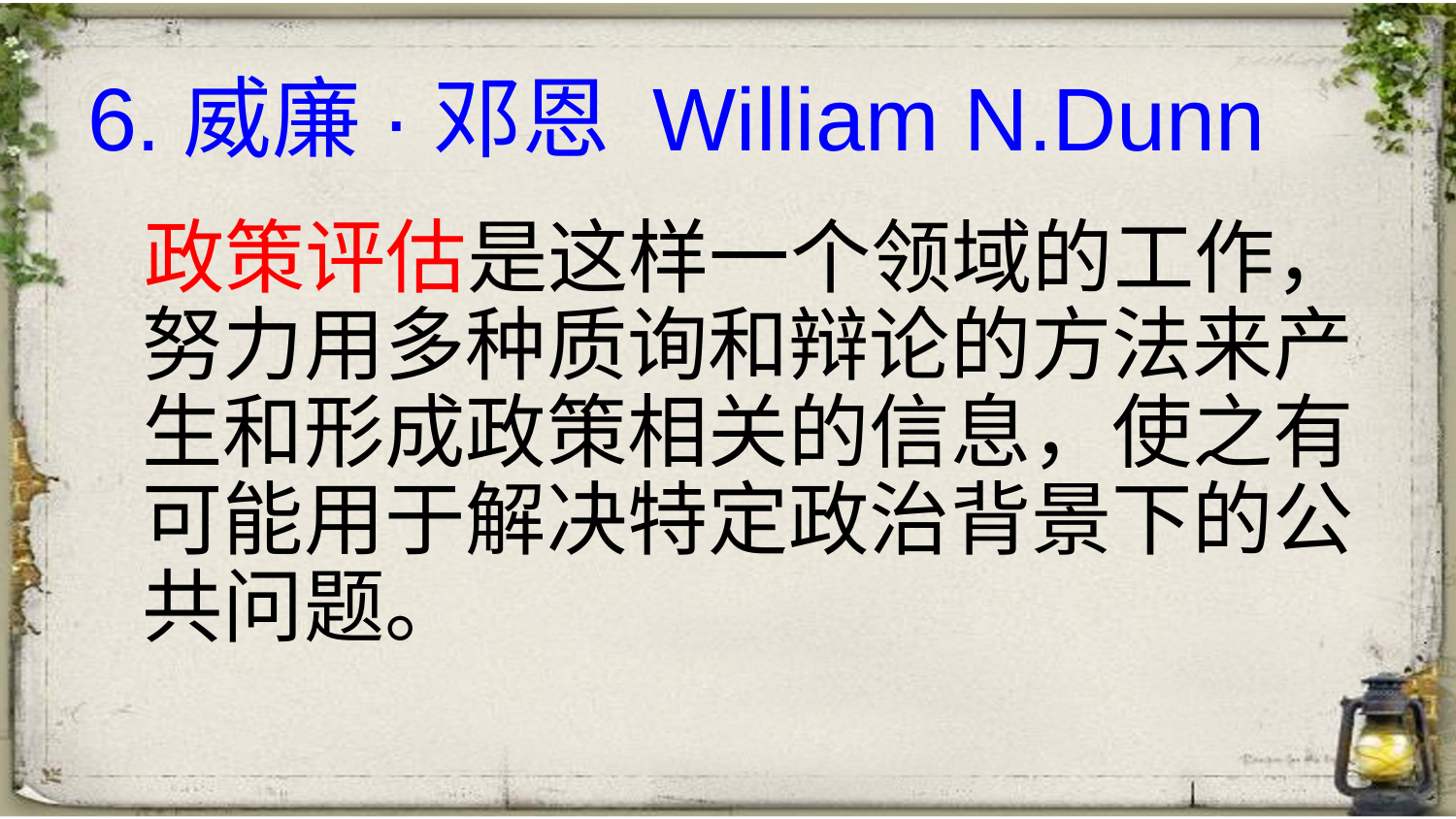

# 6.威廉·邓恩 William N.Dunn
 政策评估是这样一个领域的工作，努力用多种质询和辩论的方法来产生和形成政策相关的信息，使之有可能用于解决特定政治背景下的公共问题。